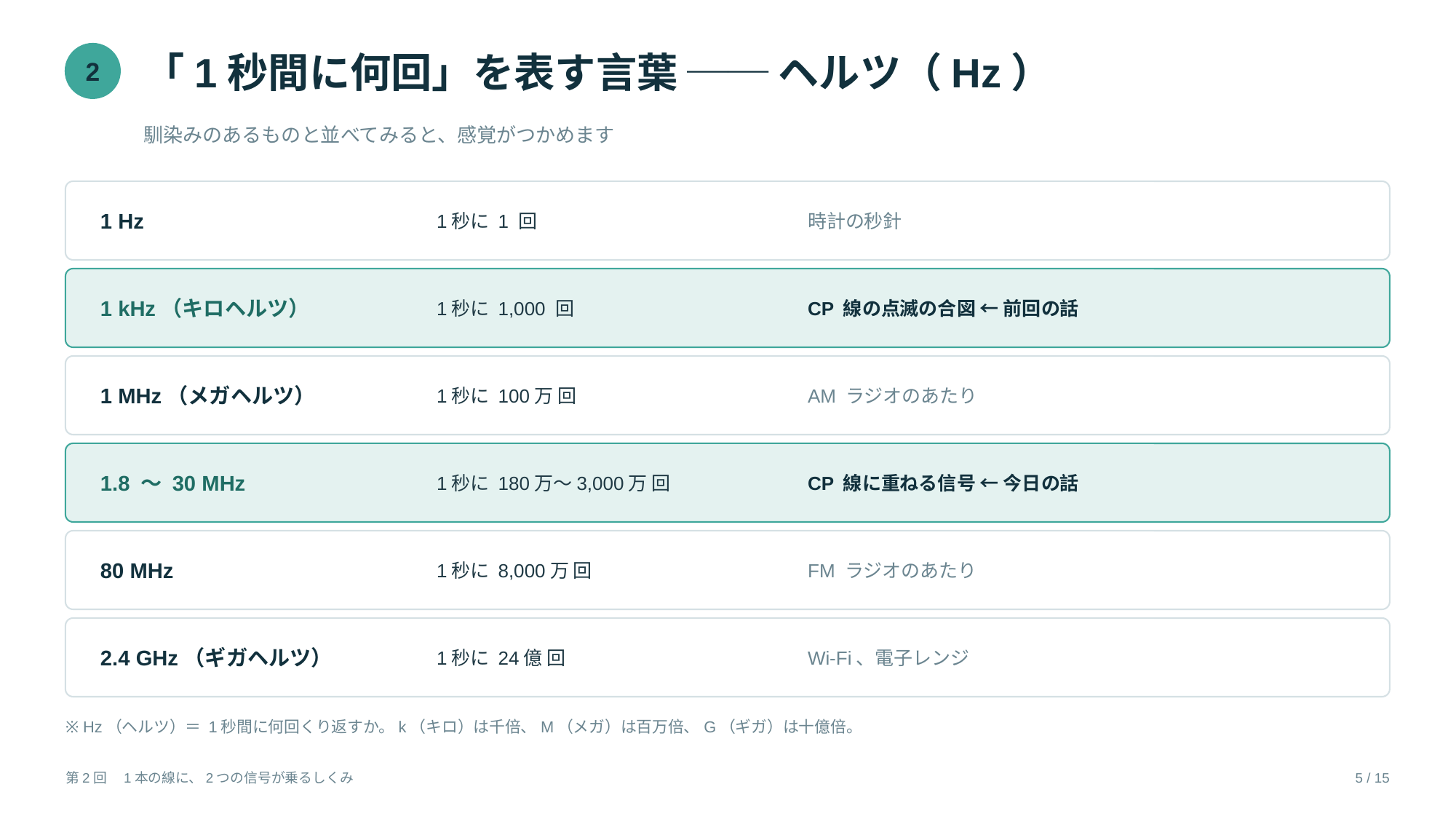

「1秒間に何回」を表す言葉 ── ヘルツ（Hz）

2
馴染みのあるものと並べてみると、感覚がつかめます

1 Hz
1秒に 1 回
時計の秒針

1 kHz（キロヘルツ）
1秒に 1,000 回
CP 線の点滅の合図 ← 前回の話

1 MHz（メガヘルツ）
1秒に 100万 回
AM ラジオのあたり

1.8 〜 30 MHz
1秒に 180万〜3,000万 回
CP 線に重ねる信号 ← 今日の話

80 MHz
1秒に 8,000万 回
FM ラジオのあたり

2.4 GHz（ギガヘルツ）
1秒に 24億 回
Wi-Fi、電子レンジ
※ Hz（ヘルツ）＝ 1秒間に何回くり返すか。k（キロ）は千倍、M（メガ）は百万倍、G（ギガ）は十億倍。
第2回　1本の線に、2つの信号が乗るしくみ
5 / 15